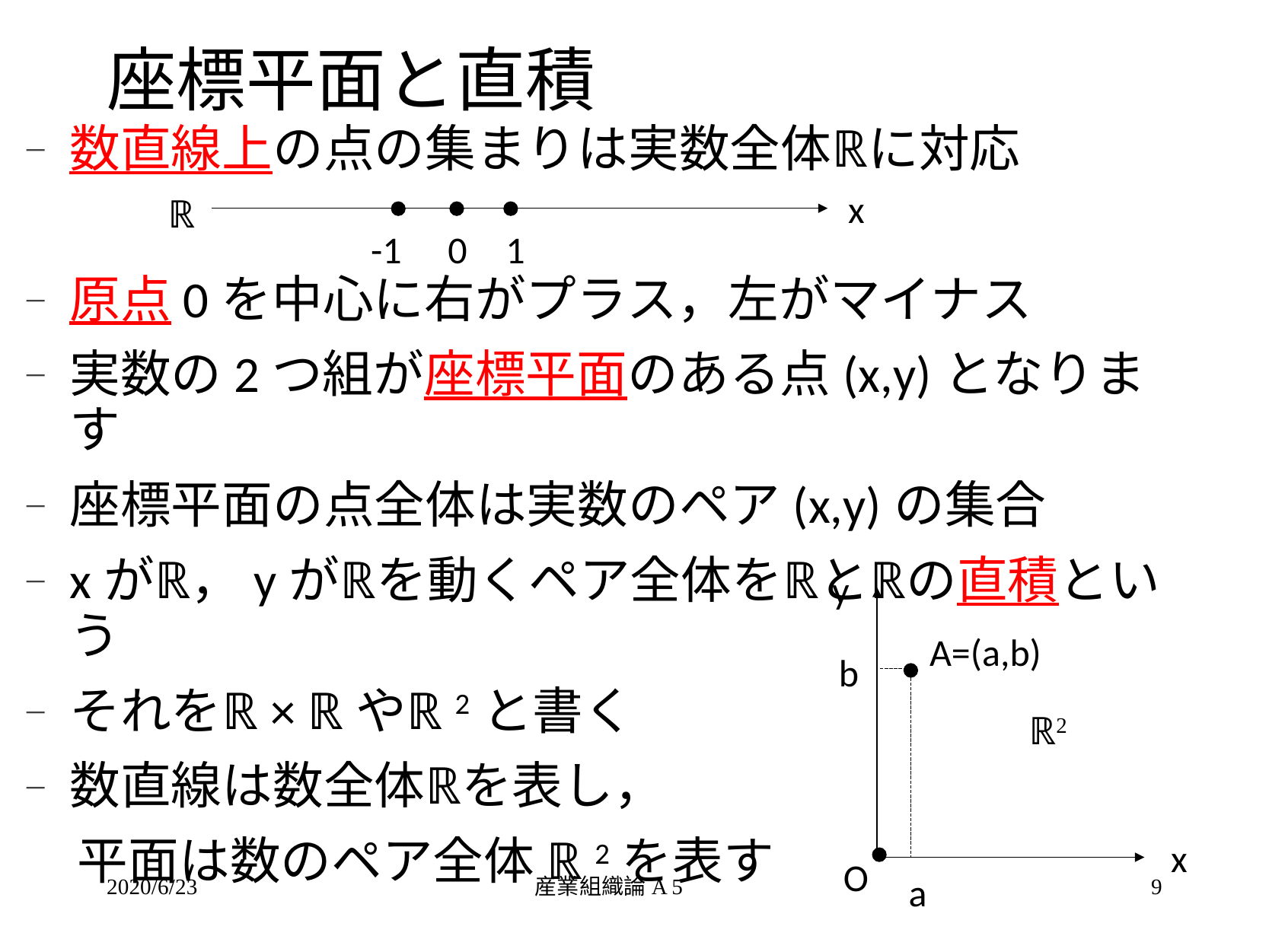

# 座標平面と直積
数直線上の点の集まりは実数全体ℝに対応

原点0を中心に右がプラス，左がマイナス
実数の2つ組が座標平面のある点(x,y)となります
座標平面の点全体は実数のペア(x,y)の集合
xがℝ，yがℝを動くペア全体をℝとℝの直積という
それをℝ× ℝやℝ2と書く
数直線は数全体ℝを表し，
　平面は数のペア全体 ℝ2を表す

x
ℝ

-1
0
1
y
A=(a,b)
b

ℝ2
x
O

a
2020/6/23
産業組織論A 5
9